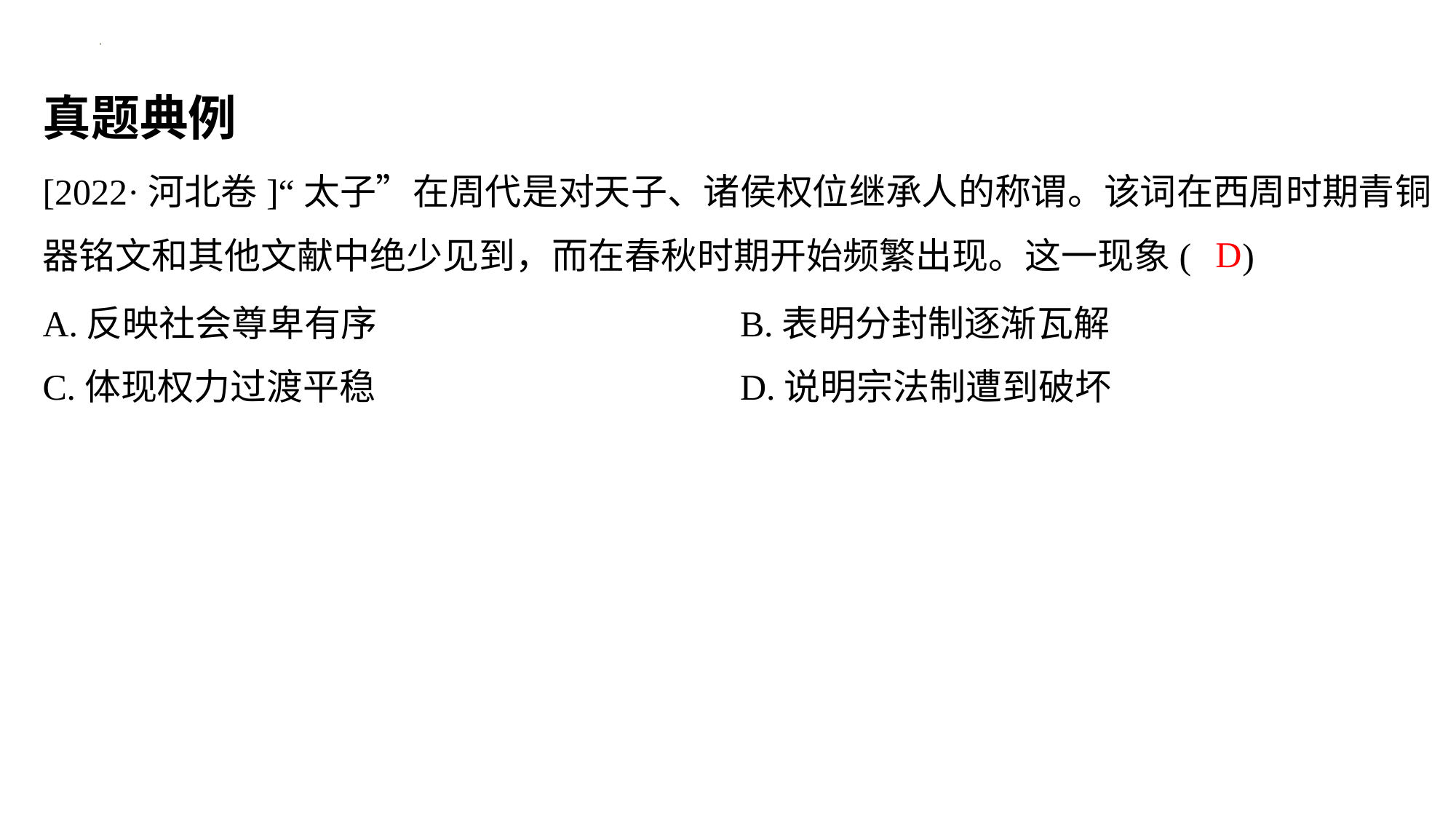

真题典例
[2022·河北卷]“太子”在周代是对天子、诸侯权位继承人的称谓。该词在西周时期青铜
器铭文和其他文献中绝少见到，而在春秋时期开始频繁出现。这一现象(     )
D
A.反映社会尊卑有序	B.表明分封制逐渐瓦解
C.体现权力过渡平稳	D.说明宗法制遭到破坏